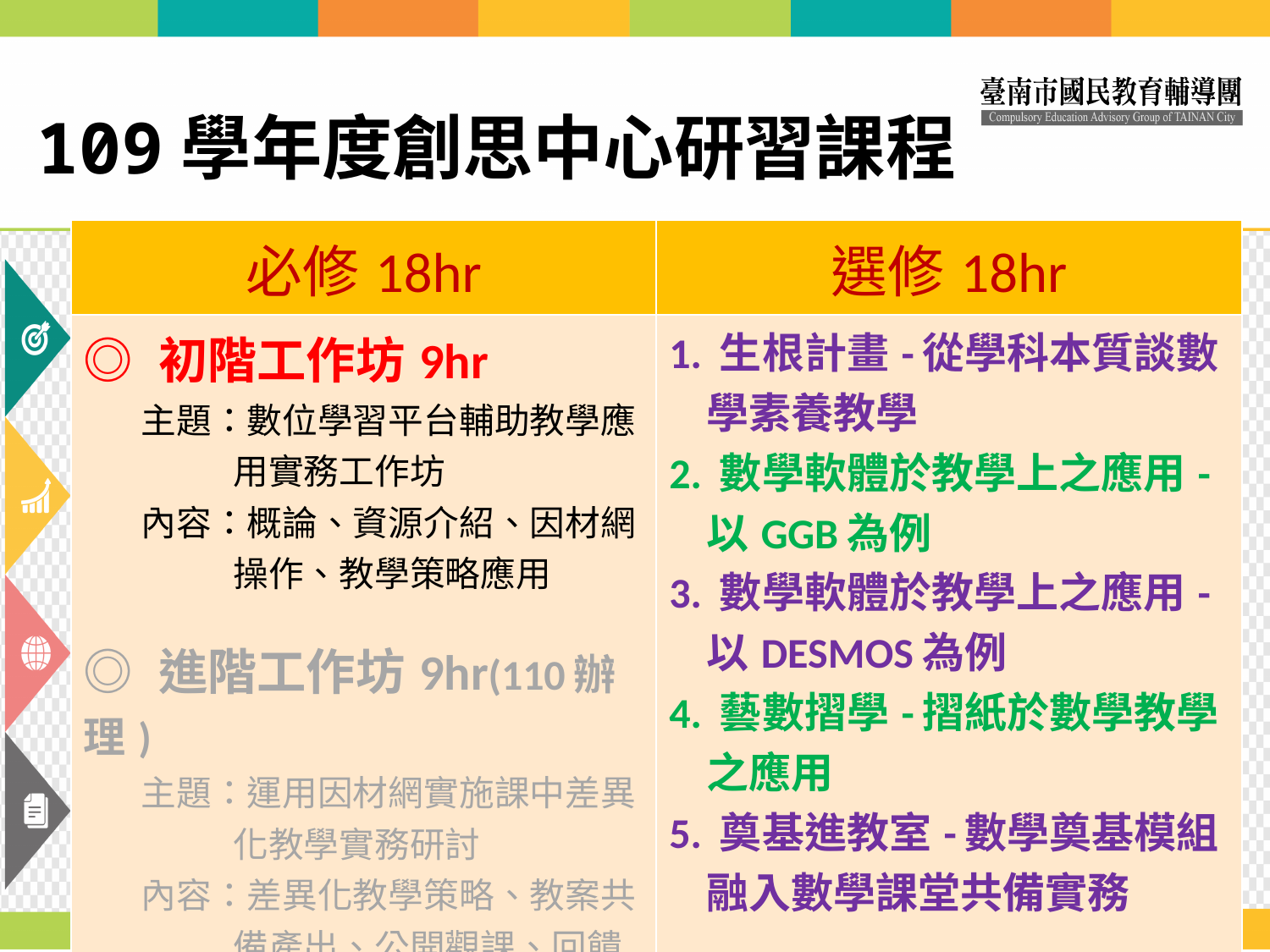

# 109學年度創思中心研習課程
| 必修18hr | 選修18hr |
| --- | --- |
| ◎ 初階工作坊9hr 主題：數位學習平台輔助教學應用實務工作坊 內容：概論、資源介紹、因材網操作、教學策略應用 ◎ 進階工作坊9hr(110辦理) 主題：運用因材網實施課中差異化教學實務研討 內容：差異化教學策略、教案共備產出、公開觀課、回饋&修正、成果發表 | 1. 生根計畫-從學科本質談數學素養教學 2. 數學軟體於教學上之應用-以GGB為例 3. 數學軟體於教學上之應用-以DESMOS為例 4. 藝數摺學-摺紙於數學教學之應用 5. 奠基進教室-數學奠基模組融入數學課堂共備實務 |